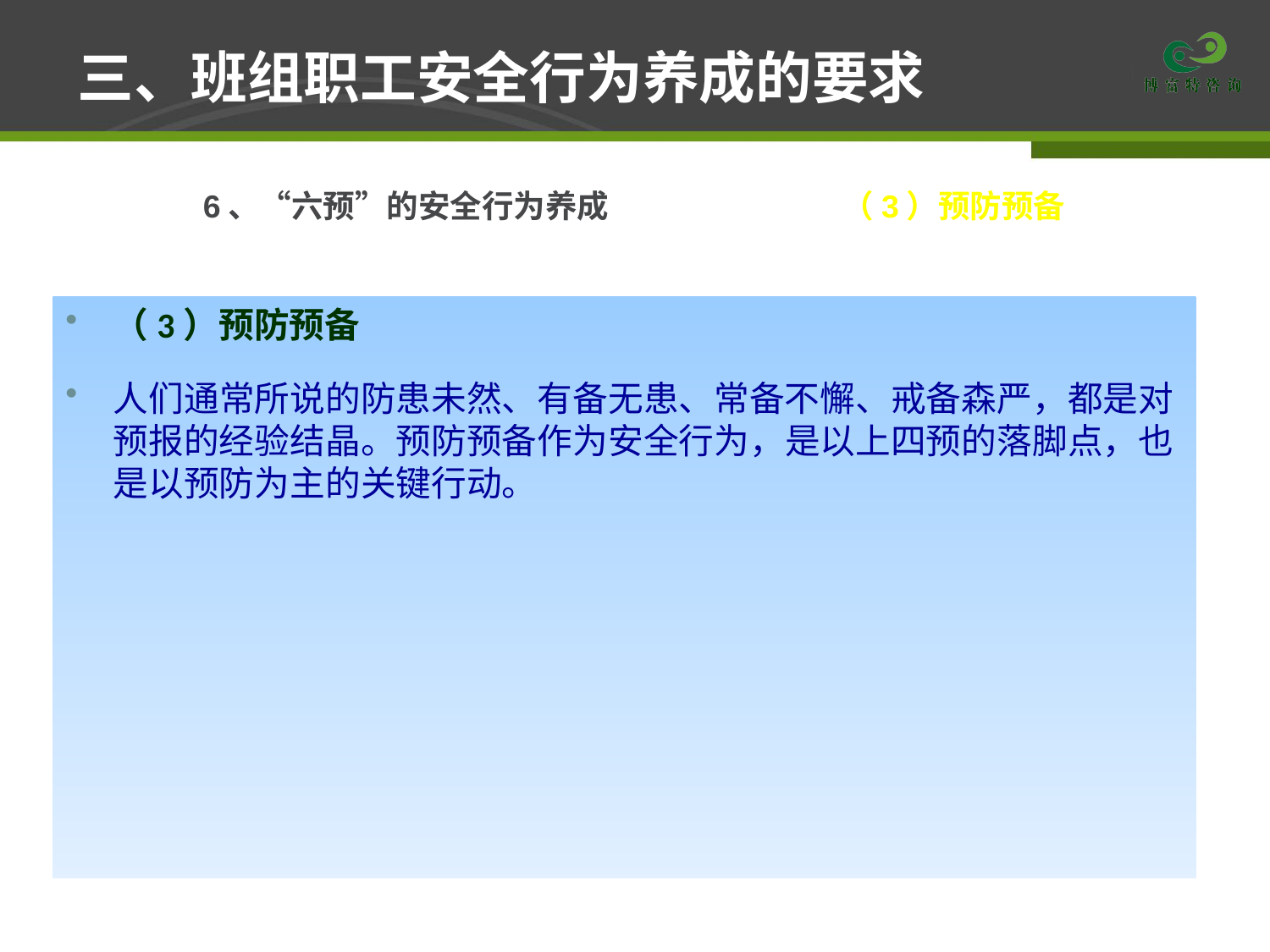

# 三、班组职工安全行为养成的要求
6、“六预”的安全行为养成
（3）预防预备
（3）预防预备
人们通常所说的防患未然、有备无患、常备不懈、戒备森严，都是对预报的经验结晶。预防预备作为安全行为，是以上四预的落脚点，也是以预防为主的关键行动。
85